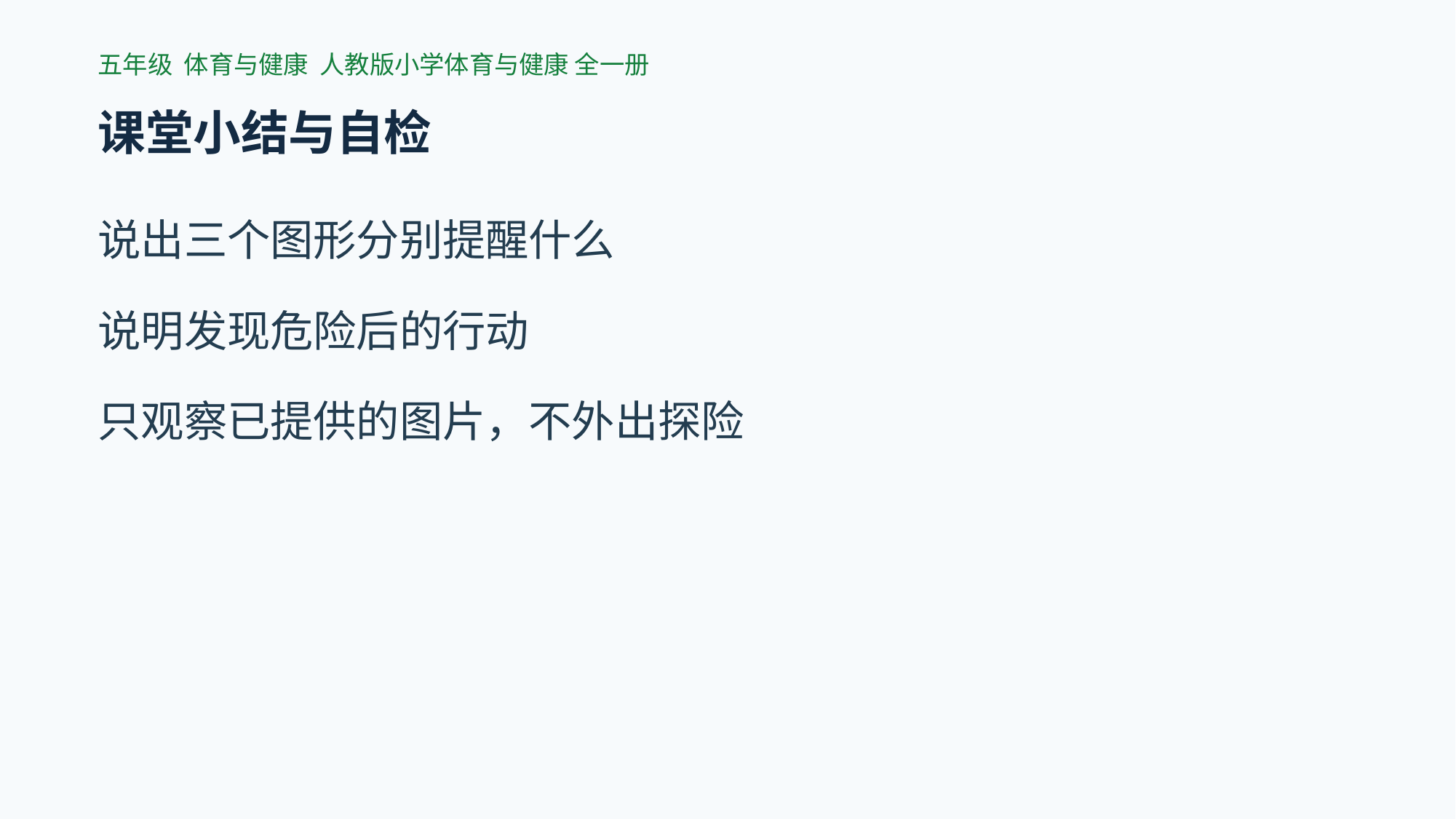

五年级  体育与健康  人教版小学体育与健康 全一册
课堂小结与自检
说出三个图形分别提醒什么
说明发现危险后的行动
只观察已提供的图片，不外出探险